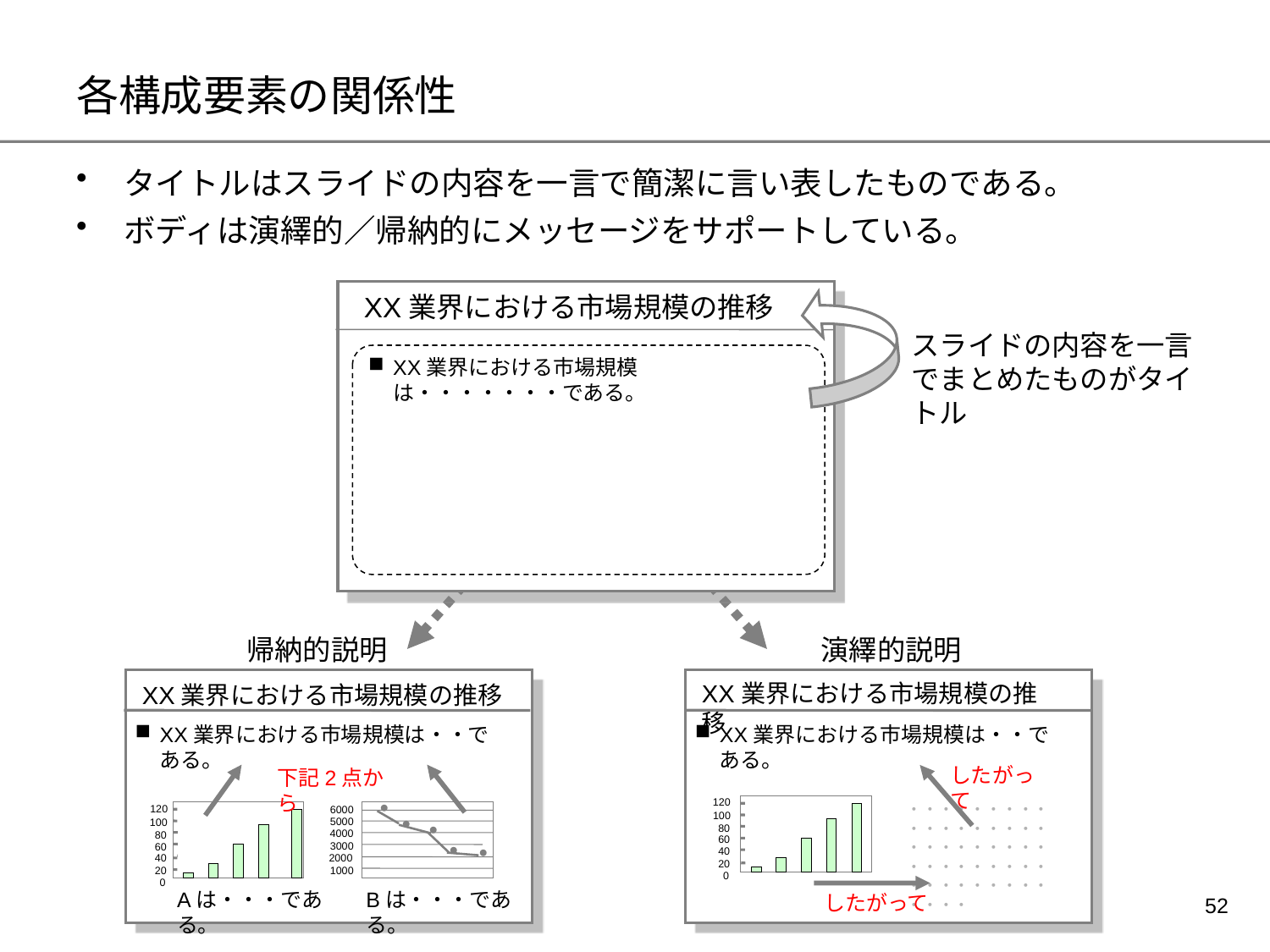

# 各構成要素の関係性
タイトルはスライドの内容を一言で簡潔に言い表したものである。
ボディは演繹的／帰納的にメッセージをサポートしている。

XX業界における市場規模の推移

スライドの内容を一言でまとめたものがタイトル

XX業界における市場規模は・・・・・・・である。

帰納的説明
演繹的説明

XX業界における市場規模の推移
XX業界における市場規模の推移

XX業界における市場規模は・・である。
XX業界における市場規模は・・である。
したがって
下記2点から

・
120
・・・・・・・・・・・・・・・・・・・・・・・・・・・・・・・・・・・・・・・・・・・・・・・・・

120
6000
・

100

・
5000

100

80
4000

80
・

60
・

3000
60
40

40
2000

20

20

1000

0

0

Aは・・・である。
Bは・・・である。
したがって

52